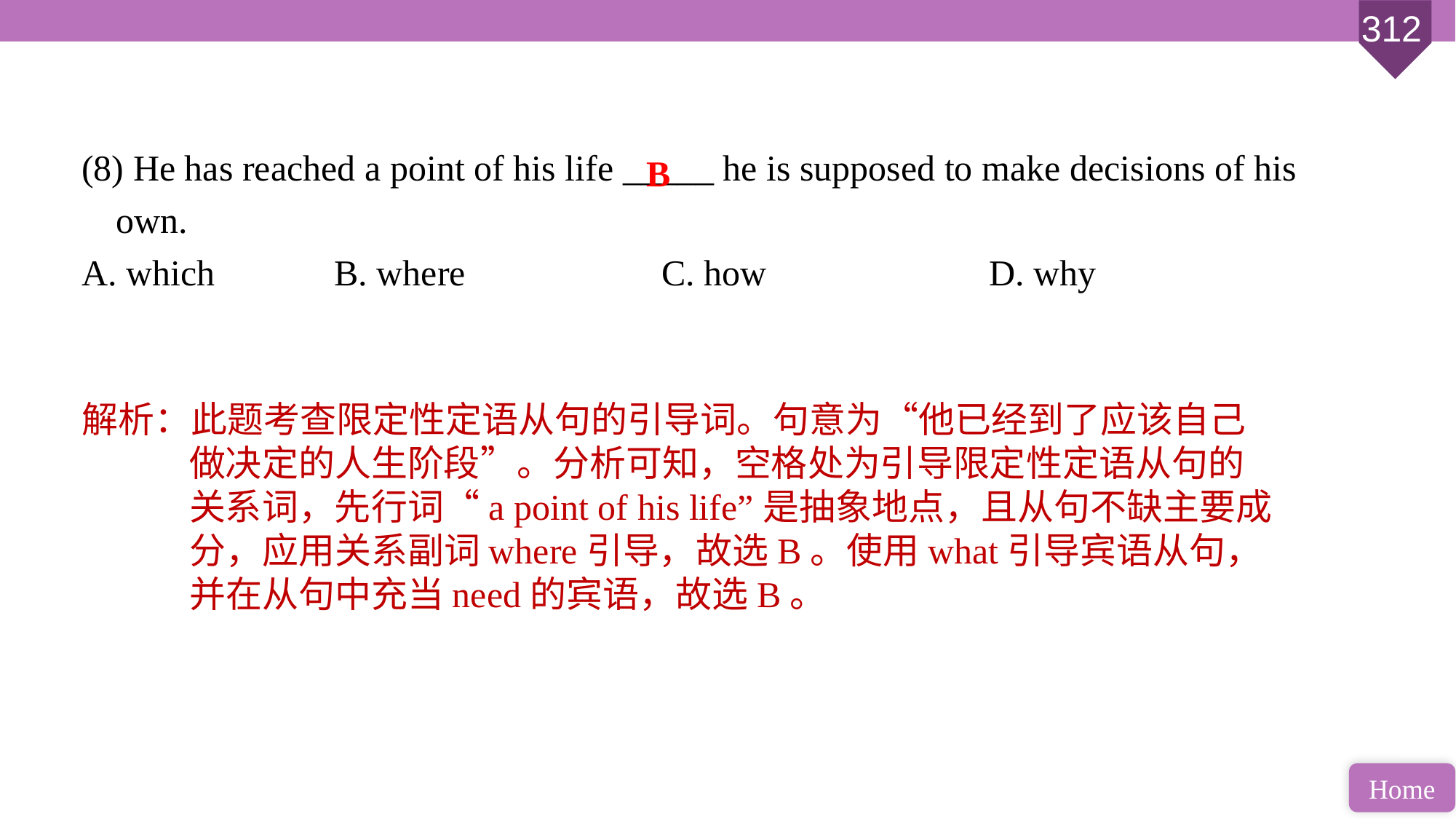

(8) He has reached a point of his life _____ he is supposed to make decisions of his own.
A. which 		B. where 		C. how 		D. why

B
解析：此题考查限定性定语从句的引导词。句意为“他已经到了应该自己做决定的人生阶段”。分析可知，空格处为引导限定性定语从句的关系词，先行词“a point of his life”是抽象地点，且从句不缺主要成分，应用关系副词where引导，故选B。使用what引导宾语从句，并在从句中充当need的宾语，故选B。